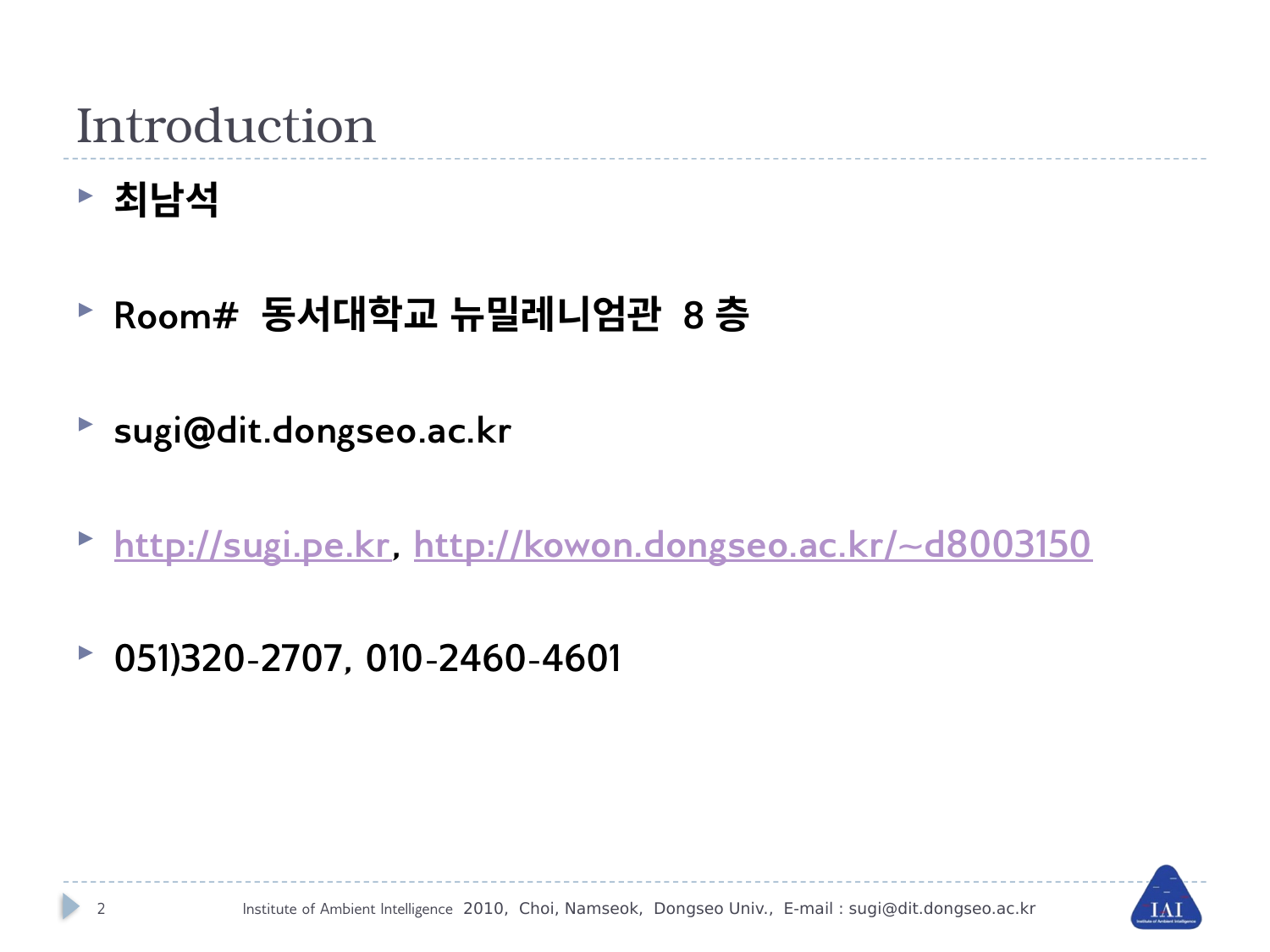

# Introduction
최남석

Room# 동서대학교 뉴밀레니엄관 8층

sugi@dit.dongseo.ac.kr

http://sugi.pe.kr, http://kowon.dongseo.ac.kr/~d8003150

051)320-2707, 010-2460-4601